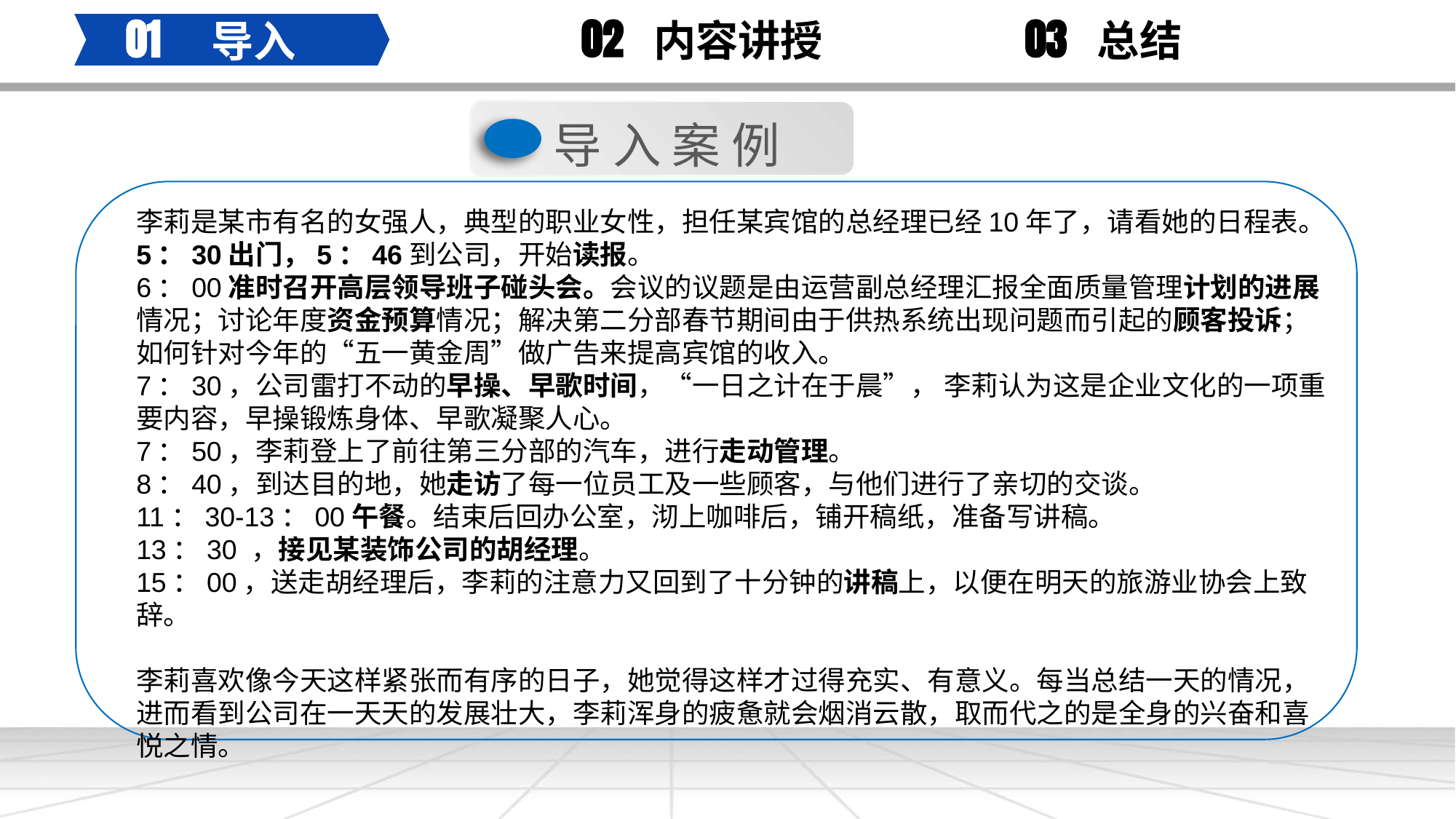

02   内讲授
03  总结
01    导入
02  内容讲授

导 入 案 例
添加
标题

李莉是某市有名的女强人，典型的职业女性，担任某宾馆的总经理已经10年了，请看她的日程表。
5：30出门，5：46到公司，开始读报。
6：00准时召开高层领导班子碰头会。会议的议题是由运营副总经理汇报全面质量管理计划的进展情况；讨论年度资金预算情况；解决第二分部春节期间由于供热系统出现问题而引起的顾客投诉；如何针对今年的“五一黄金周”做广告来提高宾馆的收入。
7：30，公司雷打不动的早操、早歌时间，“一日之计在于晨”， 李莉认为这是企业文化的一项重要内容，早操锻炼身体、早歌凝聚人心。
7：50，李莉登上了前往第三分部的汽车，进行走动管理。
8：40，到达目的地，她走访了每一位员工及一些顾客，与他们进行了亲切的交谈。
11：30-13：00午餐。结束后回办公室，沏上咖啡后，铺开稿纸，准备写讲稿。
13：30 ，接见某装饰公司的胡经理。
15：00，送走胡经理后，李莉的注意力又回到了十分钟的讲稿上，以便在明天的旅游业协会上致辞。

李莉喜欢像今天这样紧张而有序的日子，她觉得这样才过得充实、有意义。每当总结一天的情况，进而看到公司在一天天的发展壮大，李莉浑身的疲惫就会烟消云散，取而代之的是全身的兴奋和喜悦之情。